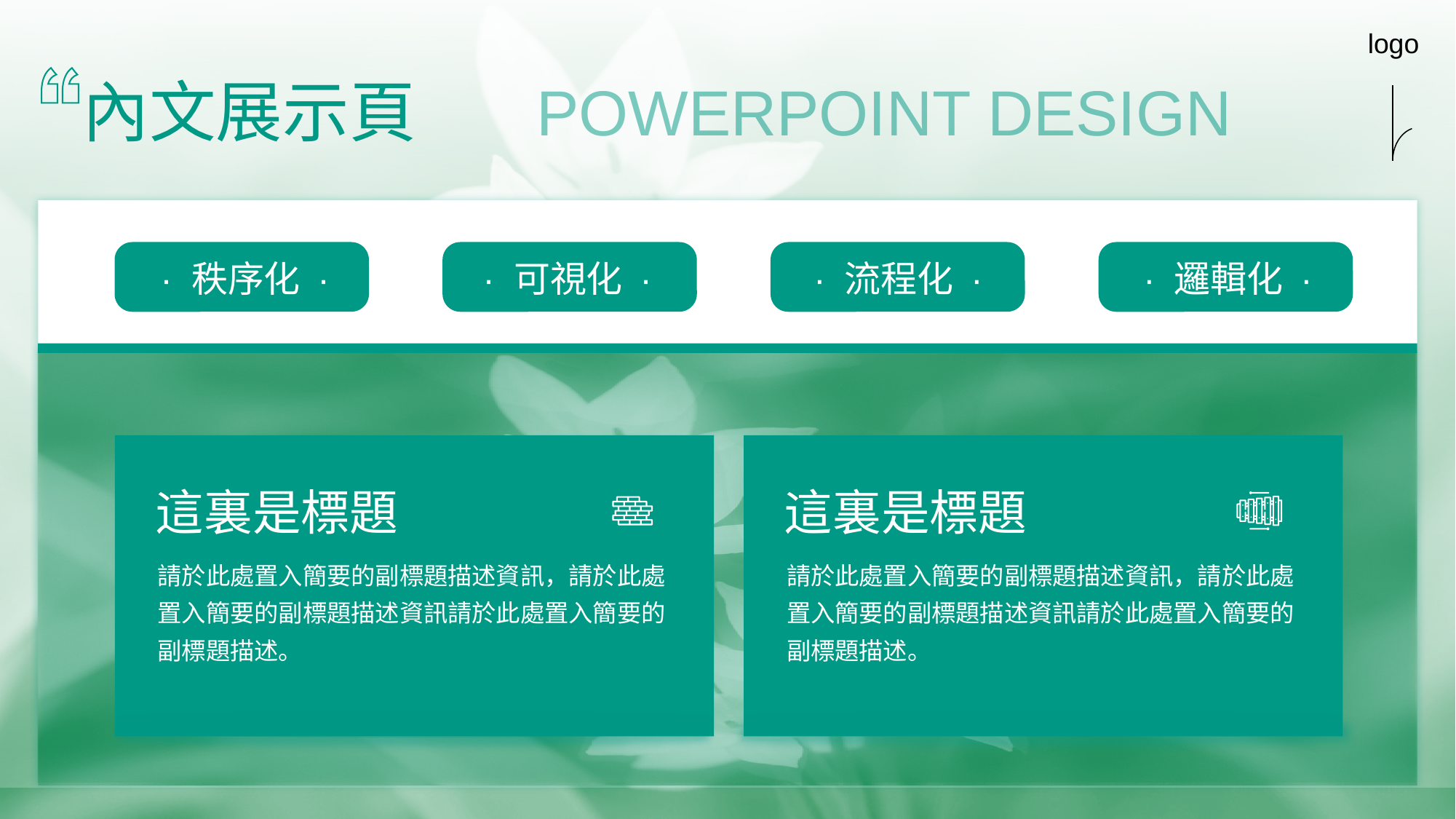

logo
內文展示頁
POWERPOINT DESIGN

照片展示

· 秩序化 ·

· 可視化 ·

· 流程化 ·

· 邏輯化 ·

這裏是標題
請於此處置入簡要的副標題描述資訊，請於此處置入簡要的副標題描述資訊請於此處置入簡要的副標題描述。

這裏是標題
請於此處置入簡要的副標題描述資訊，請於此處置入簡要的副標題描述資訊請於此處置入簡要的副標題描述。